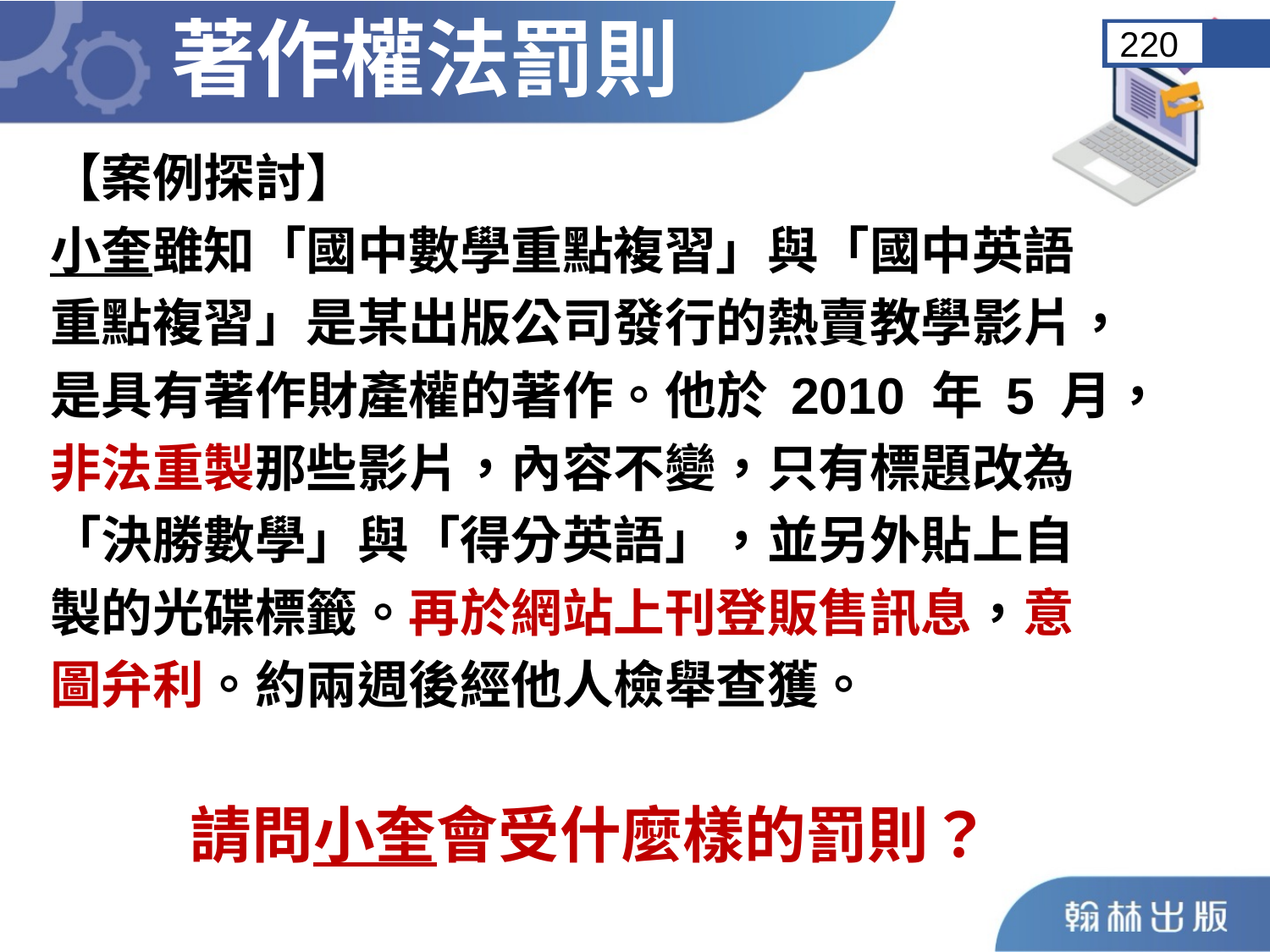

著作權法罰則
220
【案例探討】
小奎雖知「國中數學重點複習」與「國中英語
重點複習」是某出版公司發行的熱賣教學影片，
是具有著作財產權的著作。他於 2010 年 5 月，
非法重製那些影片，內容不變，只有標題改為
「決勝數學」與「得分英語」，並另外貼上自
製的光碟標籤。再於網站上刊登販售訊息，意
圖弁利。約兩週後經他人檢舉查獲。

         請問小奎會受什麼樣的罰則？